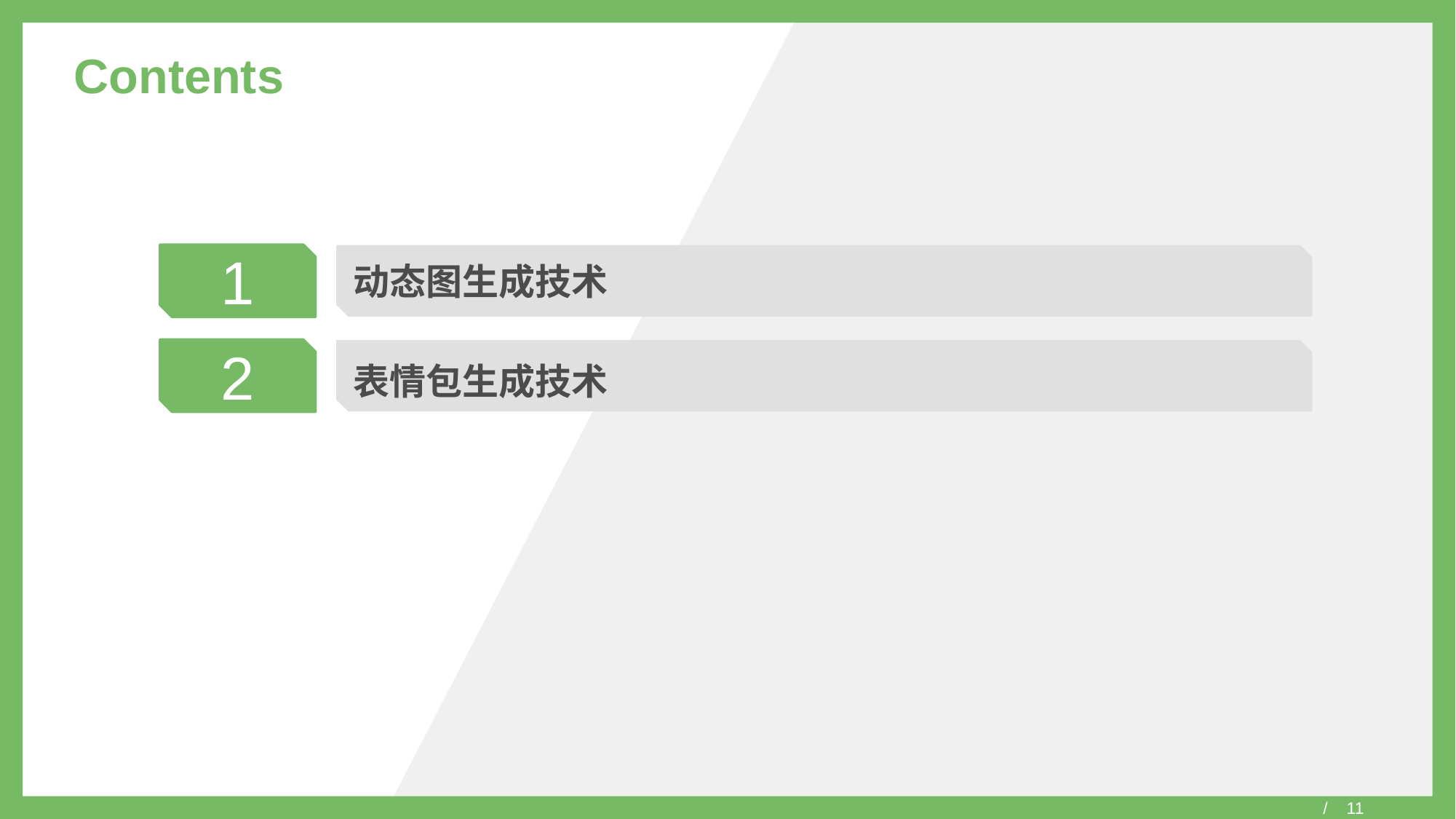

# Contents
1
动态图生成技术
2
表情包生成技术
/    11
3